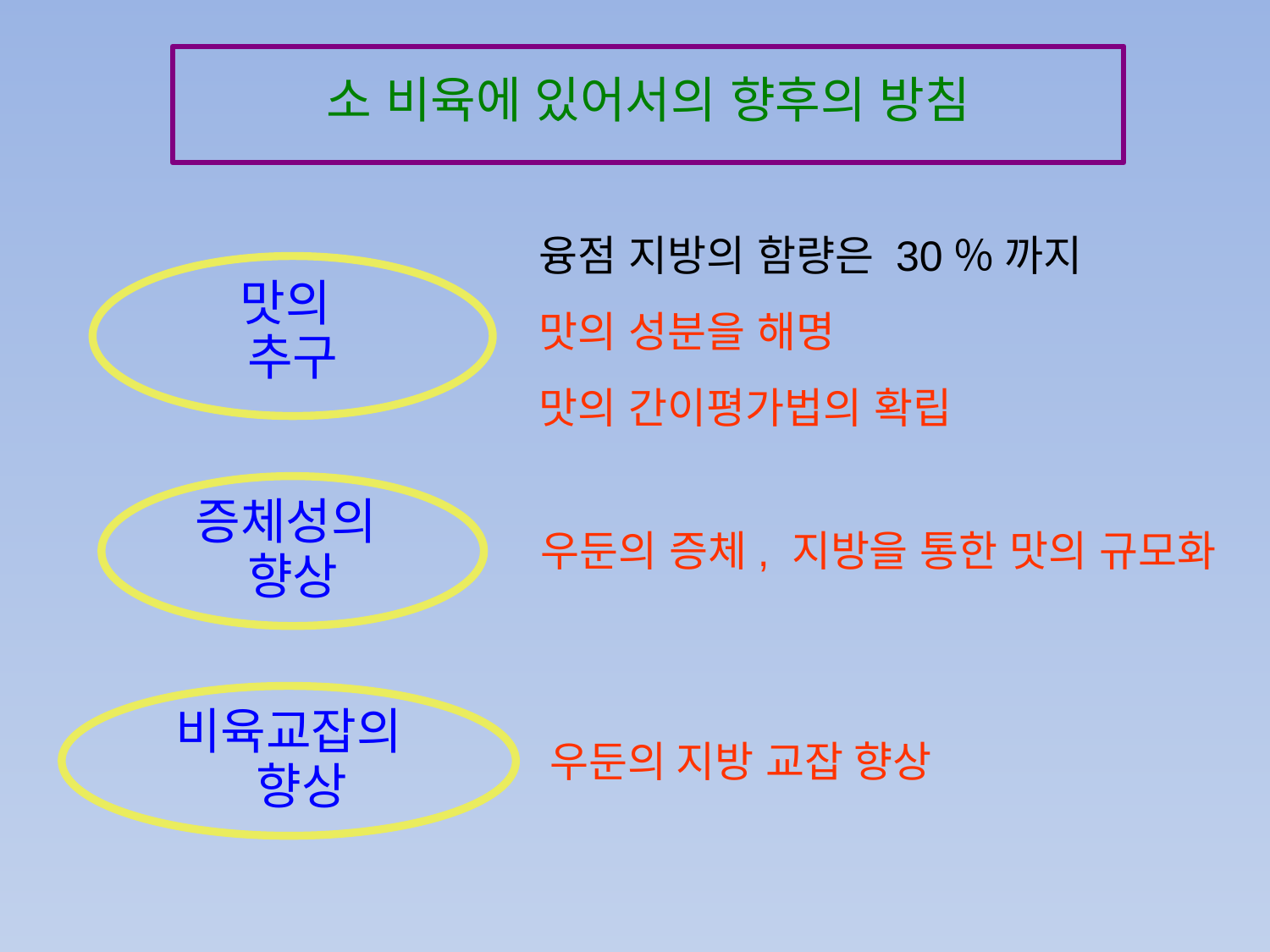

소 비육에 있어서의 향후의 방침
융점 지방의 함량은 30％ 까지

맛의 성분을 해명

맛의 간이평가법의 확립
맛의
추구
증체성의
향상
우둔의 증체, 지방을 통한 맛의 규모화
비육교잡의
 향상
우둔의 지방 교잡 향상